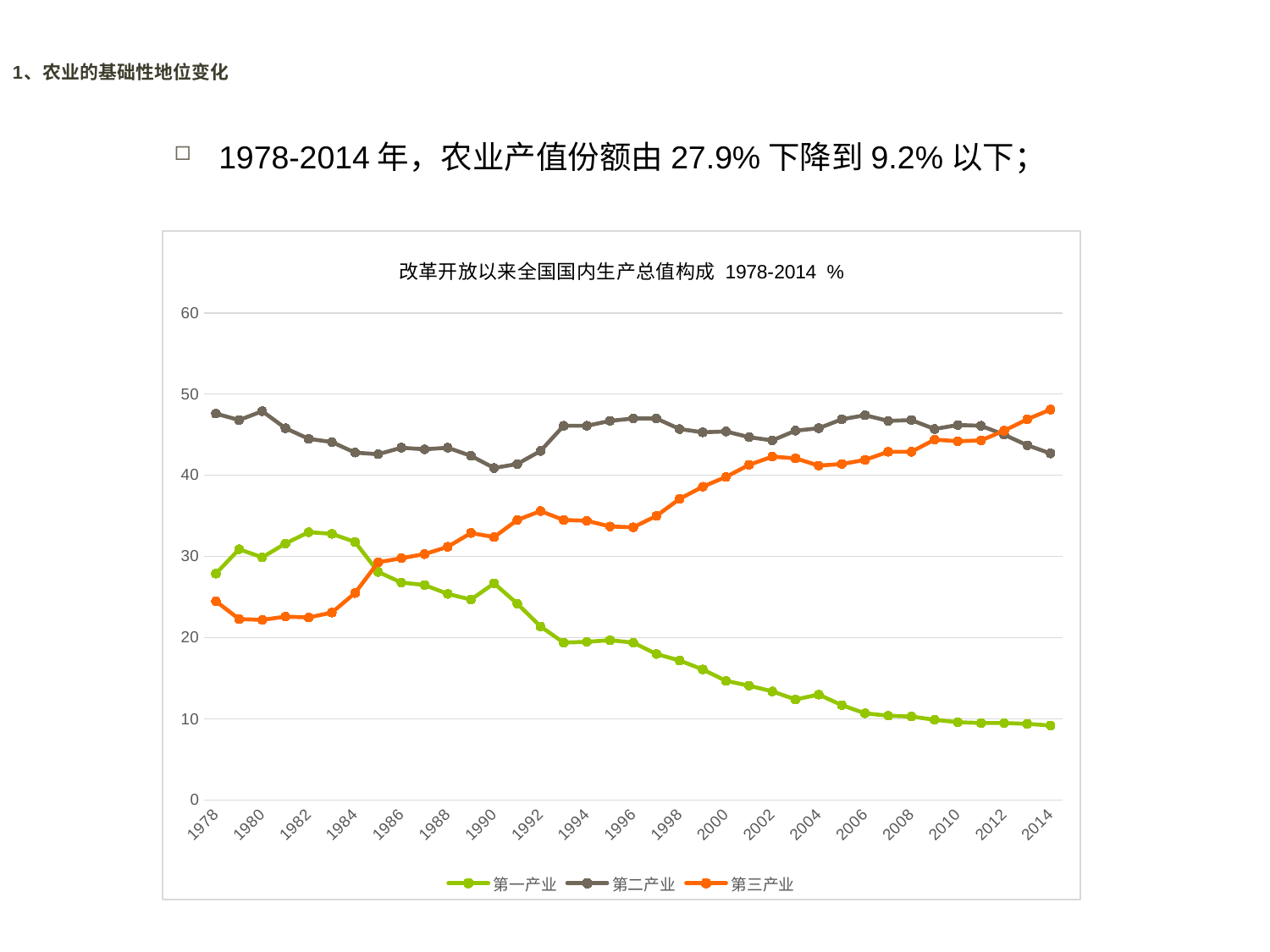

1、农业的基础性地位变化
1978-2014年，农业产值份额由27.9%下降到9.2%以下；

### Chart: 改革开放以来全国国内生产总值构成 1978-2014  %

| Category | 第一产业 | 第二产业 | 第三产业 |
|---|---|---|---|
| 1978.0 | 27.9 | 47.6 | 24.5 |
| 1979.0 | 30.9 | 46.8 | 22.3 |
| 1980.0 | 29.9 | 47.9 | 22.2 |
| 1981.0 | 31.6 | 45.8 | 22.6 |
| 1982.0 | 33.0 | 44.5 | 22.5 |
| 1983.0 | 32.8 | 44.1 | 23.1 |
| 1984.0 | 31.8 | 42.8 | 25.5 |
| 1985.0 | 28.1 | 42.6 | 29.3 |
| 1986.0 | 26.8 | 43.4 | 29.8 |
| 1987.0 | 26.5 | 43.2 | 30.3 |
| 1988.0 | 25.4 | 43.4 | 31.2 |
| 1989.0 | 24.7 | 42.4 | 32.9 |
| 1990.0 | 26.7 | 40.9 | 32.4 |
| 1991.0 | 24.2 | 41.4 | 34.5 |
| 1992.0 | 21.4 | 43.0 | 35.6 |
| 1993.0 | 19.4 | 46.1 | 34.5 |
| 1994.0 | 19.5 | 46.1 | 34.4 |
| 1995.0 | 19.7 | 46.7 | 33.7 |
| 1996.0 | 19.4 | 47.0 | 33.6 |
| 1997.0 | 18.0 | 47.0 | 35.0 |
| 1998.0 | 17.2 | 45.7 | 37.1 |
| 1999.0 | 16.1 | 45.3 | 38.6 |
| 2000.0 | 14.7 | 45.4 | 39.8 |
| 2001.0 | 14.1 | 44.7 | 41.3 |
| 2002.0 | 13.4 | 44.3 | 42.3 |
| 2003.0 | 12.4 | 45.5 | 42.1 |
| 2004.0 | 13.0 | 45.8 | 41.2 |
| 2005.0 | 11.7 | 46.9 | 41.4 |
| 2006.0 | 10.7 | 47.4 | 41.9 |
| 2007.0 | 10.4 | 46.7 | 42.9 |
| 2008.0 | 10.3 | 46.8 | 42.9 |
| 2009.0 | 9.9 | 45.7 | 44.4 |
| 2010.0 | 9.6 | 46.2 | 44.2 |
| 2011.0 | 9.5 | 46.1 | 44.3 |
| 2012.0 | 9.5 | 45.0 | 45.5 |
| 2013.0 | 9.4 | 43.7 | 46.9 |
| 2014.0 | 9.200000000000001 | 42.7 | 48.1 |